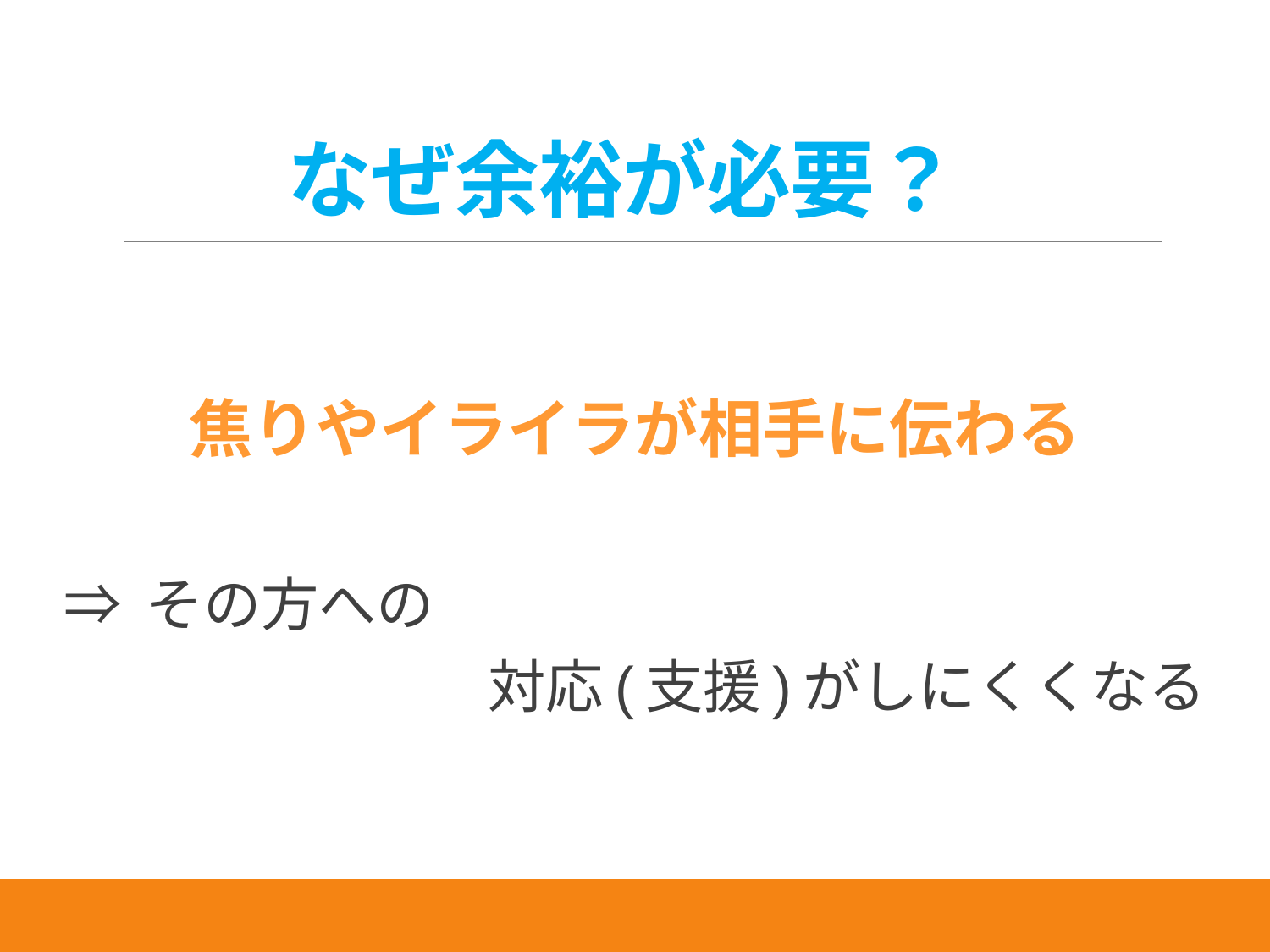

# なぜ余裕が必要？
焦りやイライラが相手に伝わる

⇒ その方への
対応(支援)がしにくくなる